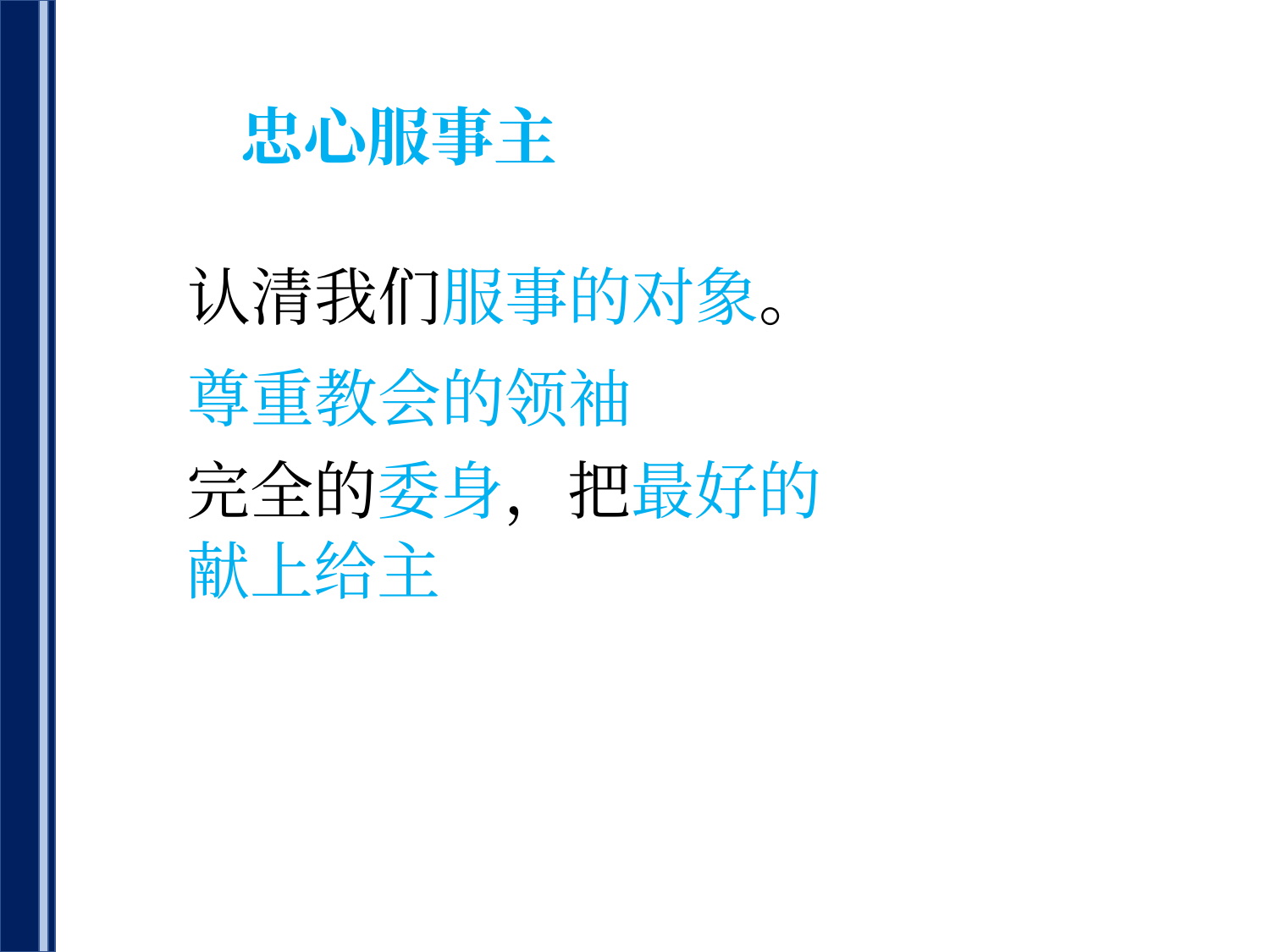

忠心服事主
认清我们服事的对象。
尊重教会的领袖
完全的委身，把最好的献上给主